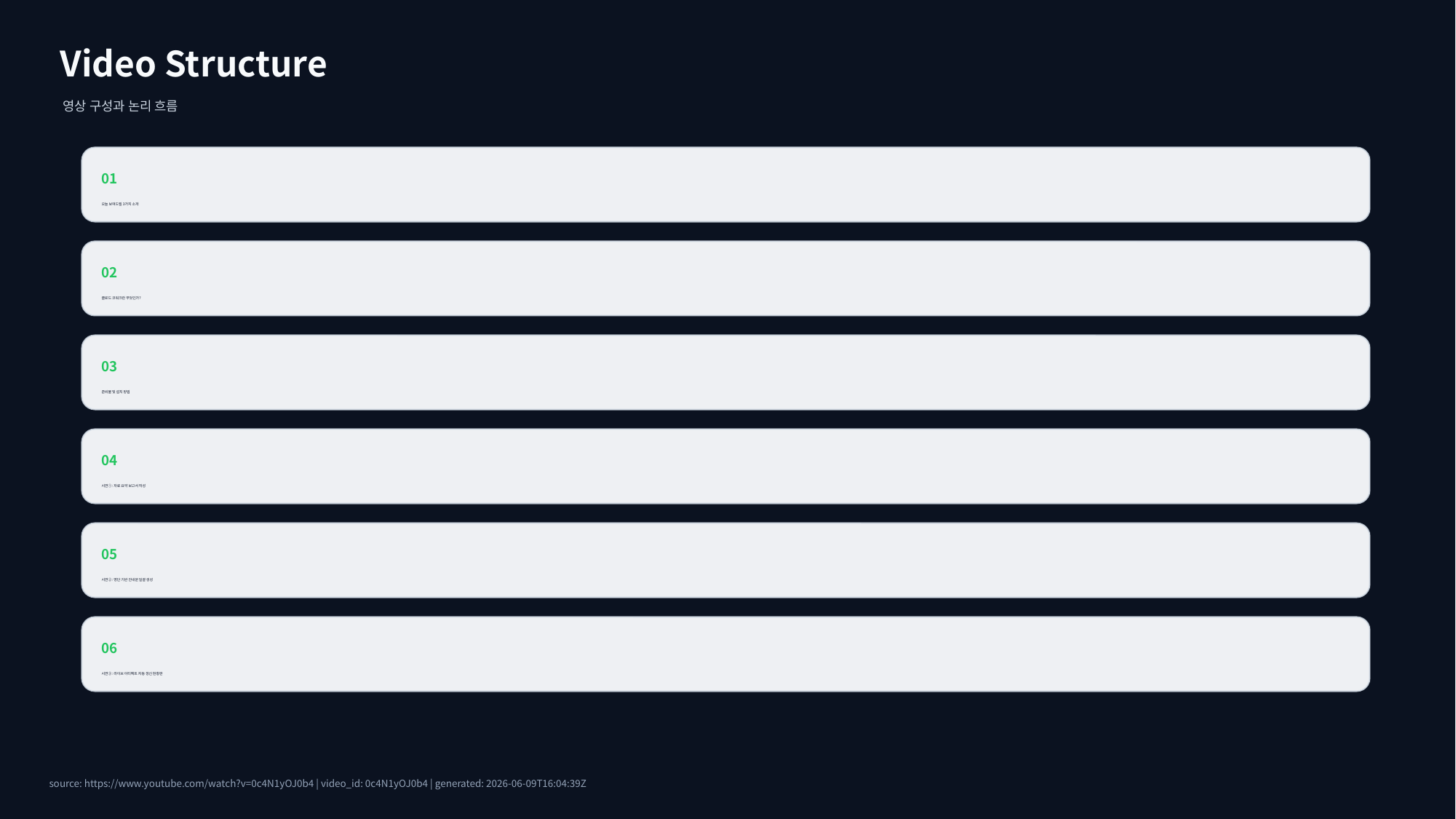

Video Structure
영상 구성과 논리 흐름

01
오늘 보여드릴 3가지 소개

02
클로드 코워크란 무엇인가?

03
준비물 및 설치 방법

04
시연①: 자료 요약 보고서 작성

05
시연②: 명단 기반 안내문 일괄 생성

06
시연③: 라이브 아티팩트 자동 갱신 현황판
source: https://www.youtube.com/watch?v=0c4N1yOJ0b4 | video_id: 0c4N1yOJ0b4 | generated: 2026-06-09T16:04:39Z